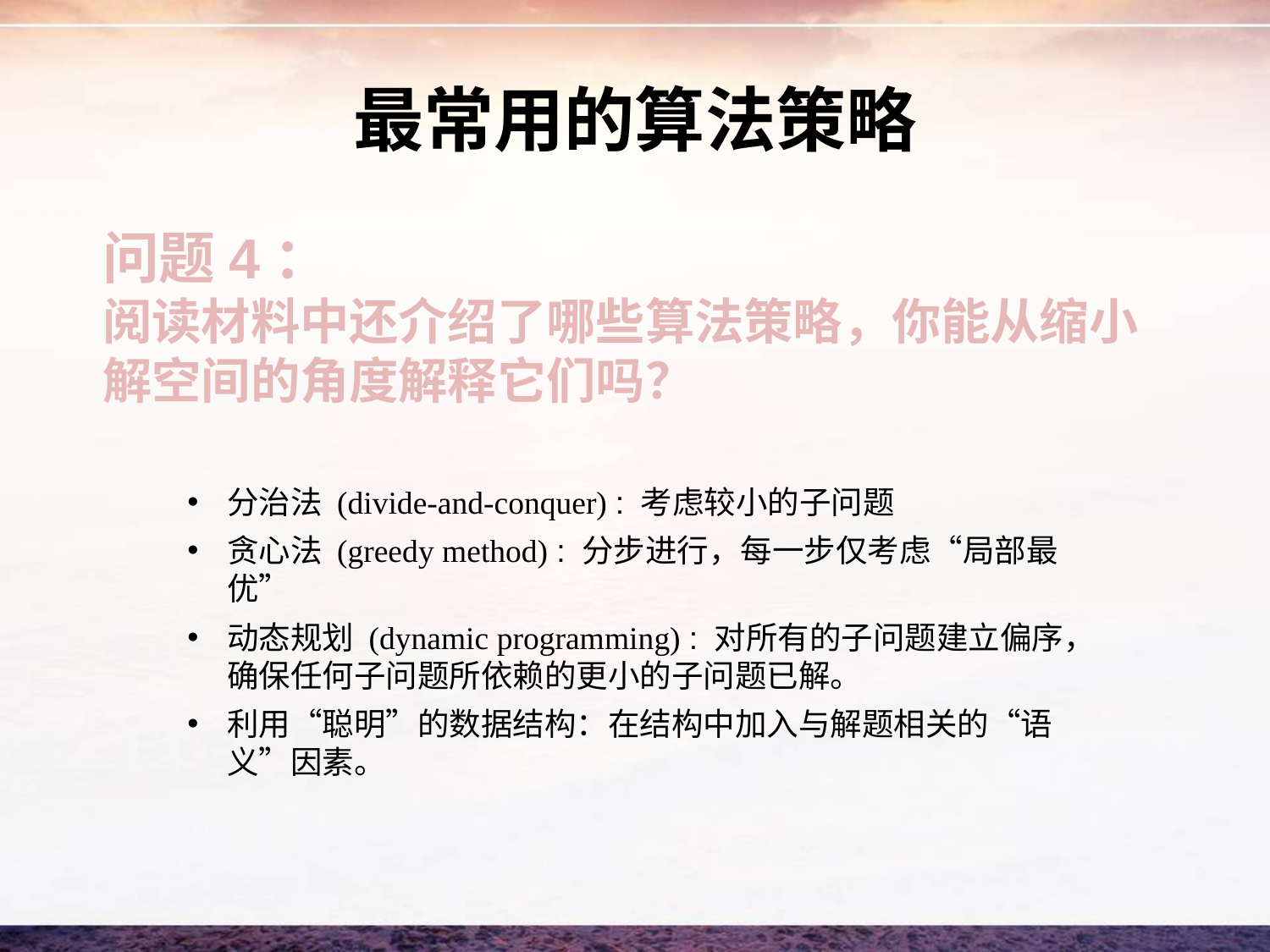

# 最常用的算法策略
问题4：
阅读材料中还介绍了哪些算法策略，你能从缩小解空间的角度解释它们吗？
分治法 (divide-and-conquer) : 考虑较小的子问题
贪心法 (greedy method) : 分步进行，每一步仅考虑“局部最优”
动态规划 (dynamic programming) : 对所有的子问题建立偏序，确保任何子问题所依赖的更小的子问题已解。
利用“聪明”的数据结构：在结构中加入与解题相关的“语义”因素。